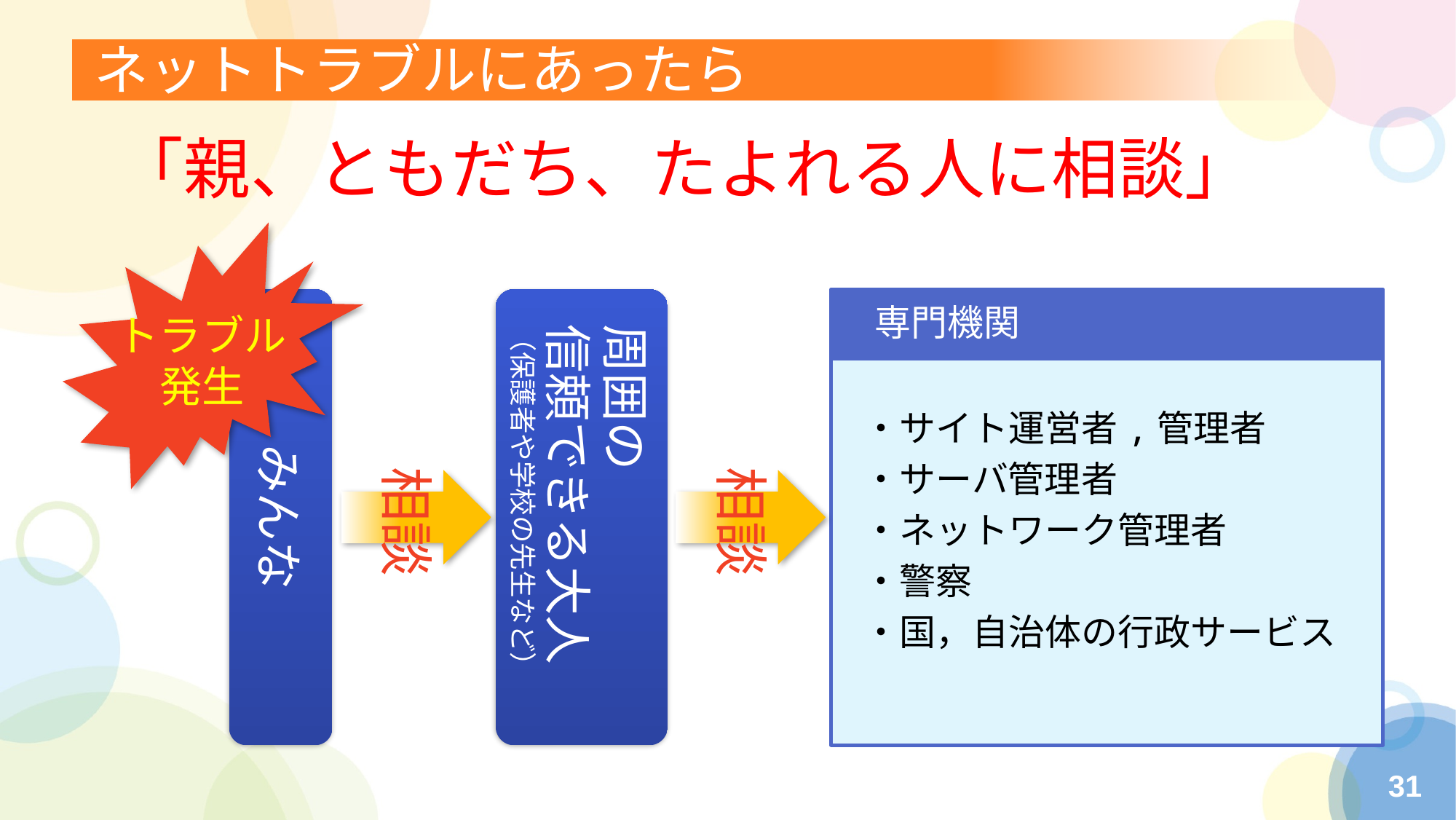

# ネットトラブルにあったら
「親、ともだち、たよれる人に相談」
トラブル
発生
みんな
周囲の
信頼できる大人
（保護者や学校の先生など）
専門機関
・サイト運営者,管理者
・サーバ管理者
・ネットワーク管理者
・警察
・国，自治体の行政サービス

相談

相談
31